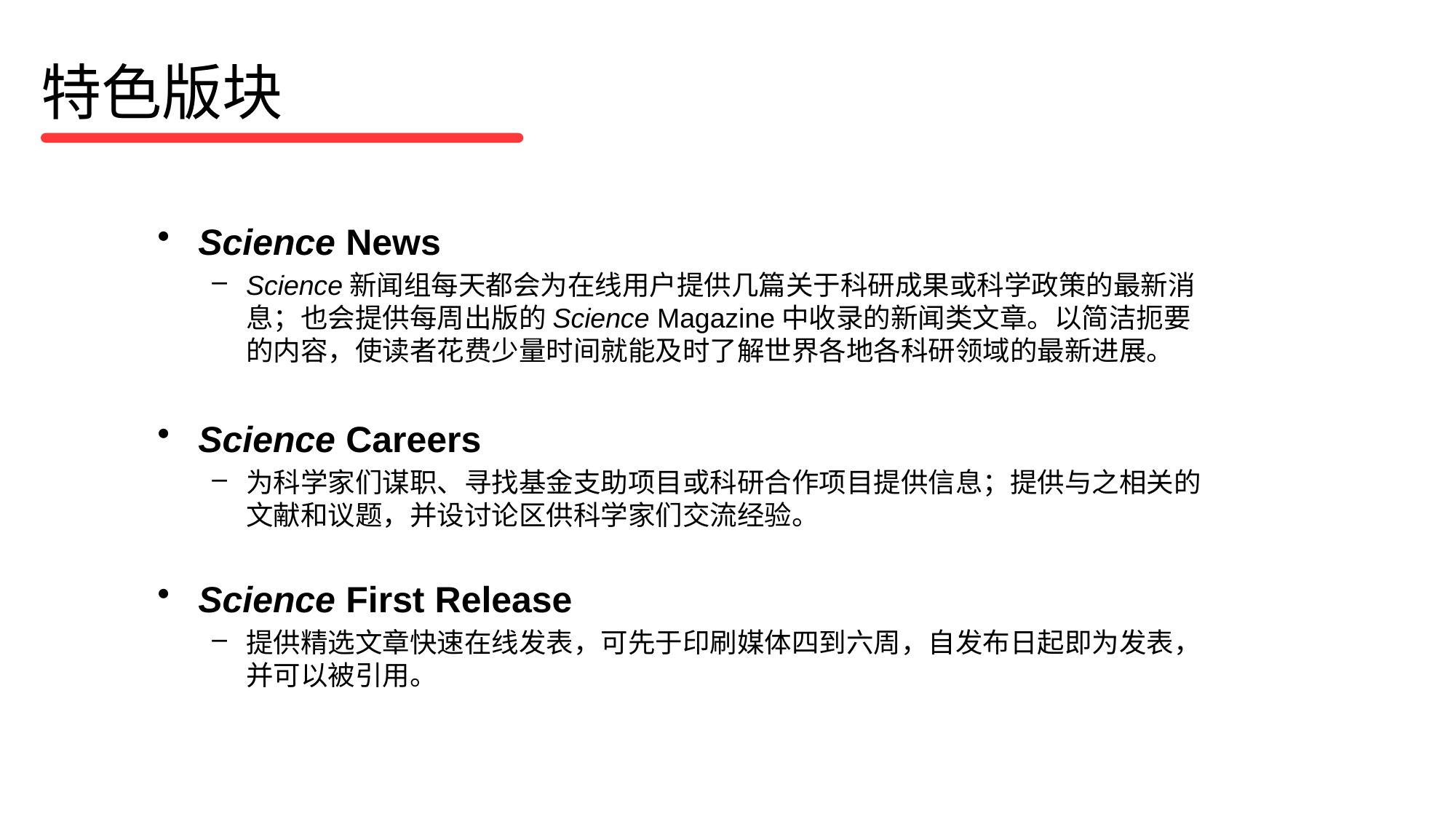

特色版块

Science News
Science新闻组每天都会为在线用户提供几篇关于科研成果或科学政策的最新消息；也会提供每周出版的Science Magazine中收录的新闻类文章。以简洁扼要的内容，使读者花费少量时间就能及时了解世界各地各科研领域的最新进展。

Science Careers
为科学家们谋职、寻找基金支助项目或科研合作项目提供信息；提供与之相关的文献和议题，并设讨论区供科学家们交流经验。

Science First Release
提供精选文章快速在线发表，可先于印刷媒体四到六周，自发布日起即为发表，并可以被引用。